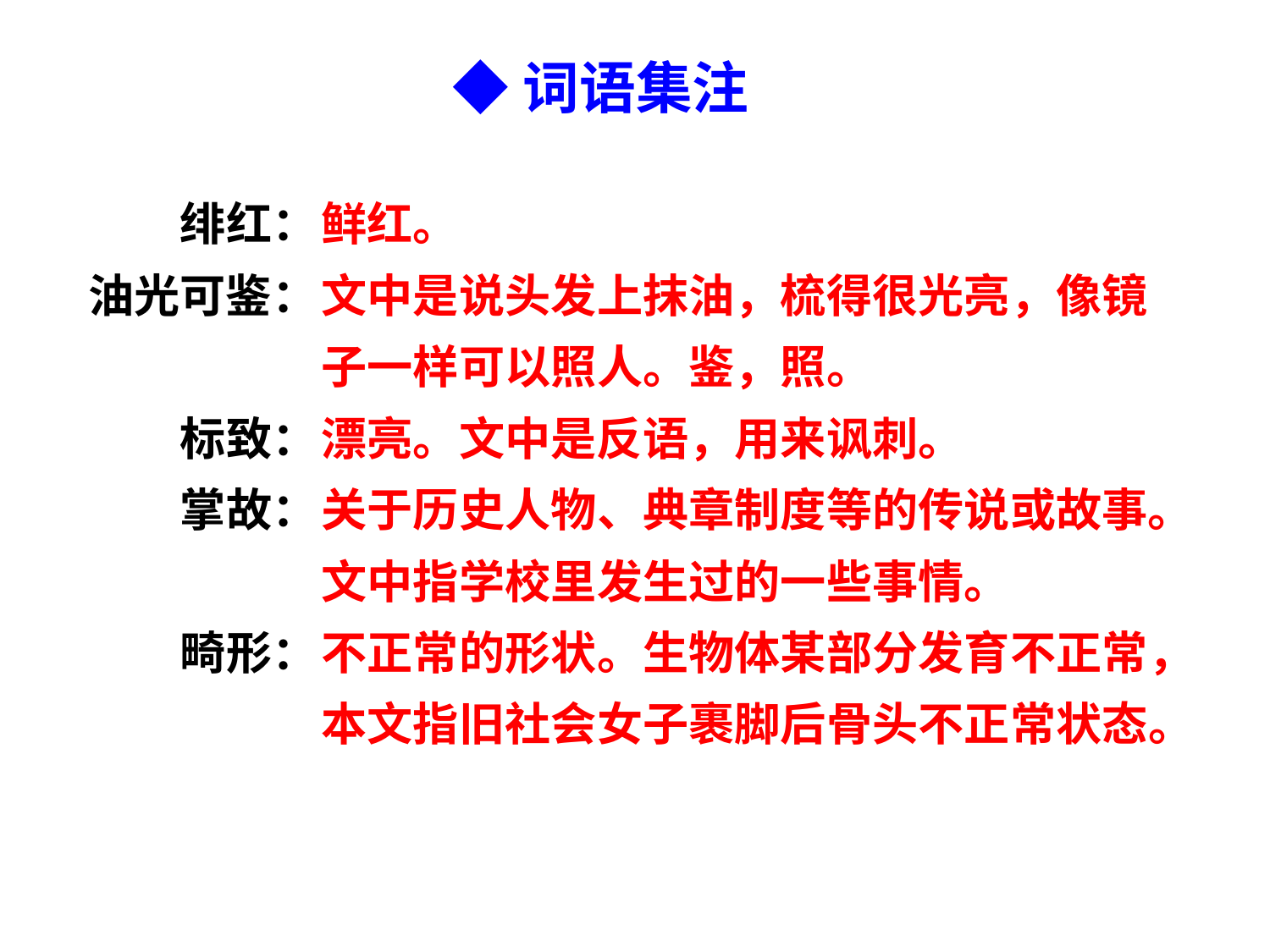

◆词语集注
绯红：
油光可鉴：

标致：
掌故：

畸形：
鲜红。
文中是说头发上抹油，梳得很光亮，像镜子一样可以照人。鉴，照。
漂亮。文中是反语，用来讽刺。
关于历史人物、典章制度等的传说或故事。文中指学校里发生过的一些事情。
不正常的形状。生物体某部分发育不正常，本文指旧社会女子裹脚后骨头不正常状态。